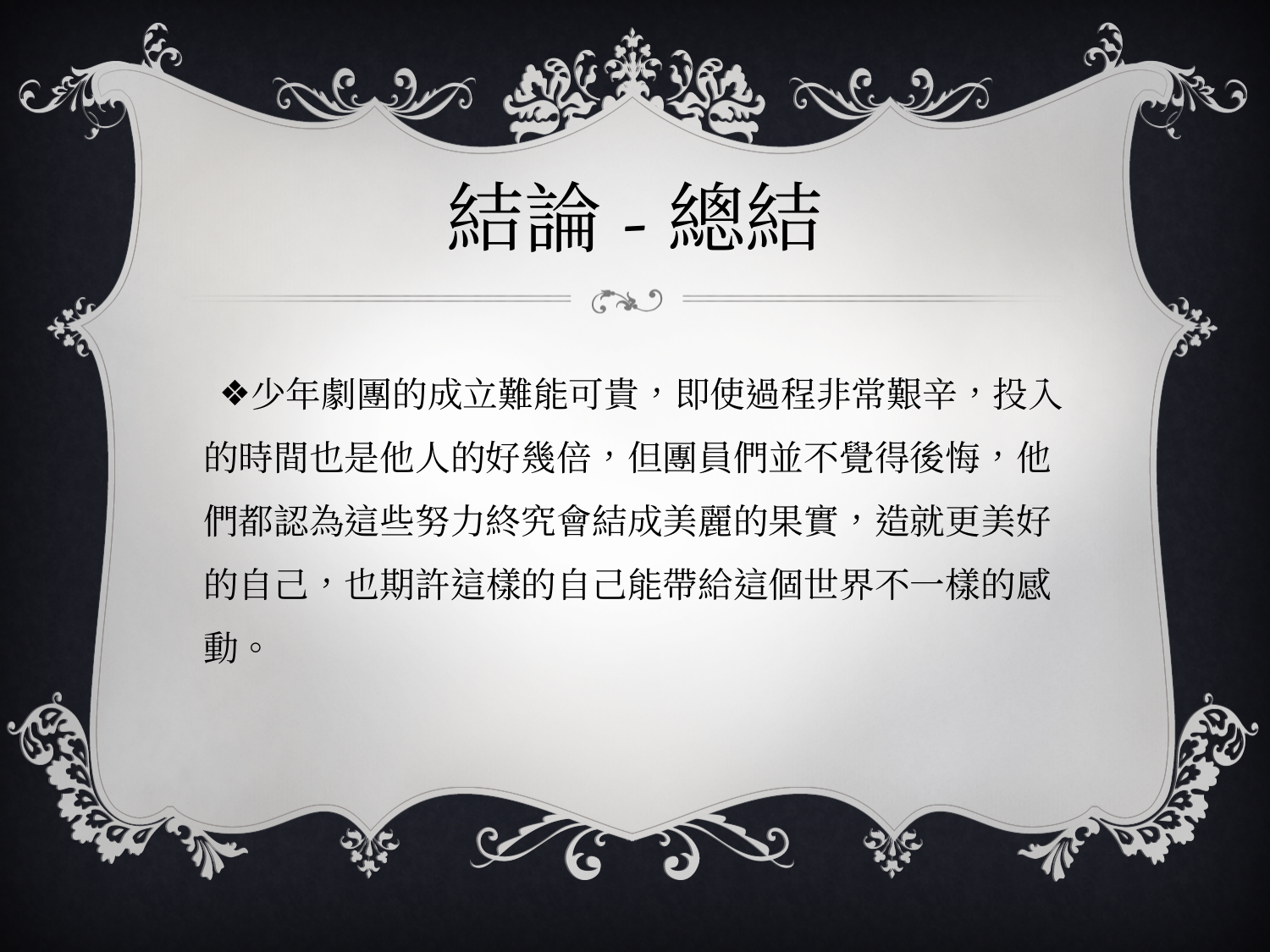

# 結論-總結
少年劇團的成立難能可貴，即使過程非常艱辛，投入的時間也是他人的好幾倍，但團員們並不覺得後悔，他們都認為這些努力終究會結成美麗的果實，造就更美好的自己，也期許這樣的自己能帶給這個世界不一樣的感動。